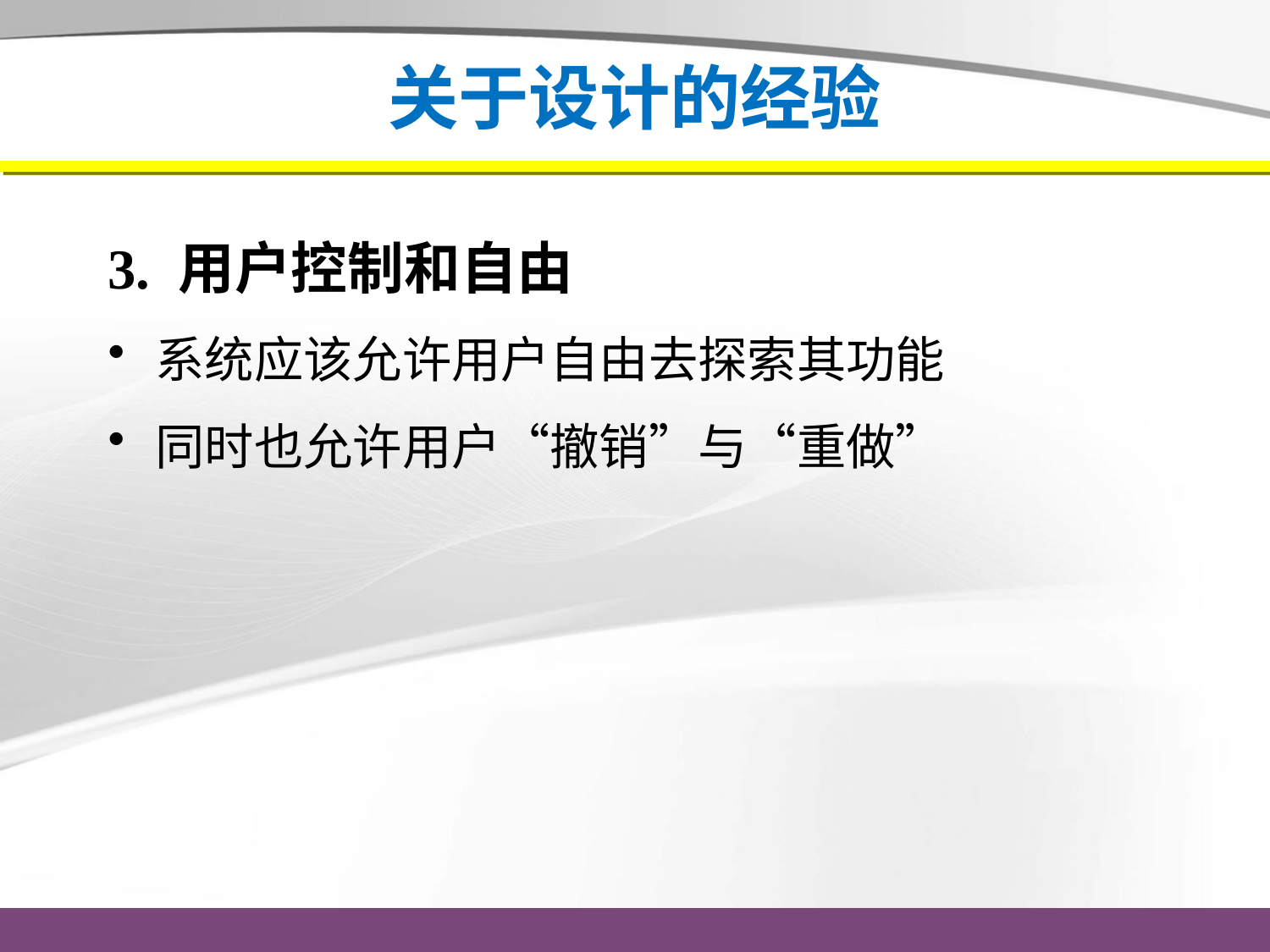

# 关于设计的经验
3. 用户控制和自由
系统应该允许用户自由去探索其功能
同时也允许用户“撤销”与“重做”